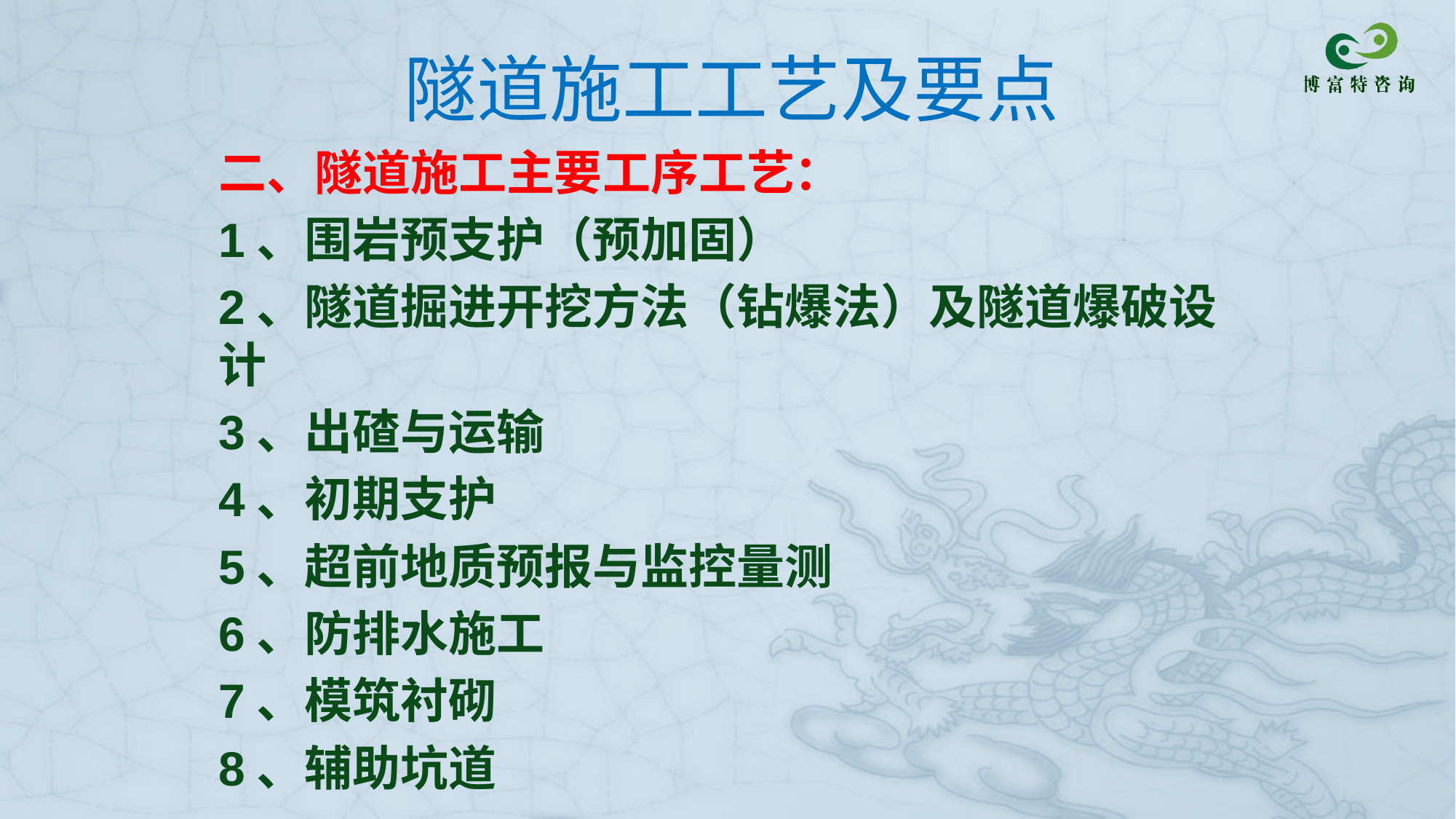

# 隧道施工工艺及要点
二、隧道施工主要工序工艺：
1、围岩预支护（预加固）
2、隧道掘进开挖方法（钻爆法）及隧道爆破设计
3、出碴与运输
4、初期支护
5、超前地质预报与监控量测
6、防排水施工
7、模筑衬砌
8、辅助坑道